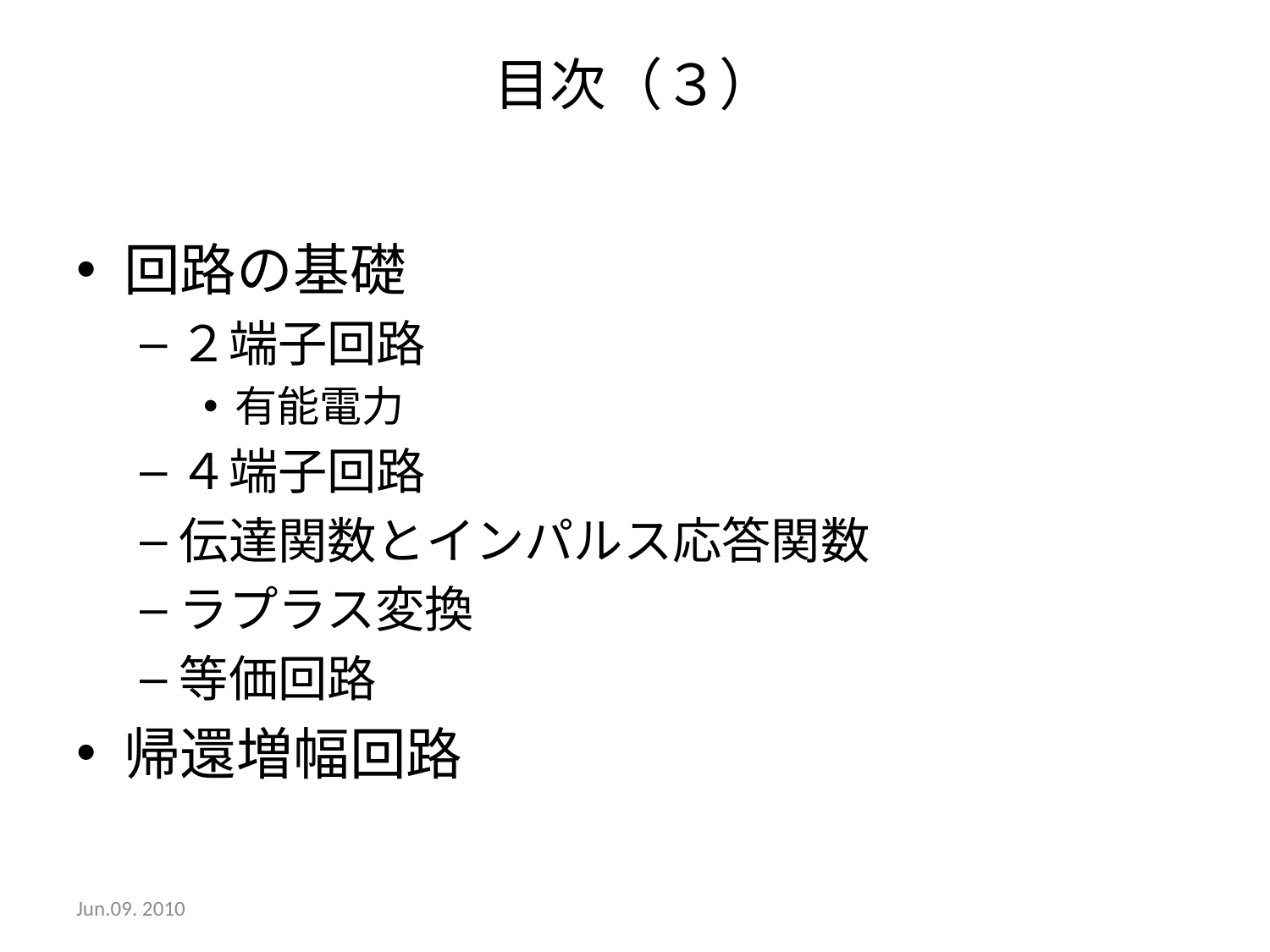

# 目次（３）
回路の基礎
２端子回路
有能電力
４端子回路
伝達関数とインパルス応答関数
ラプラス変換
等価回路
帰還増幅回路

Jun.09. 2010